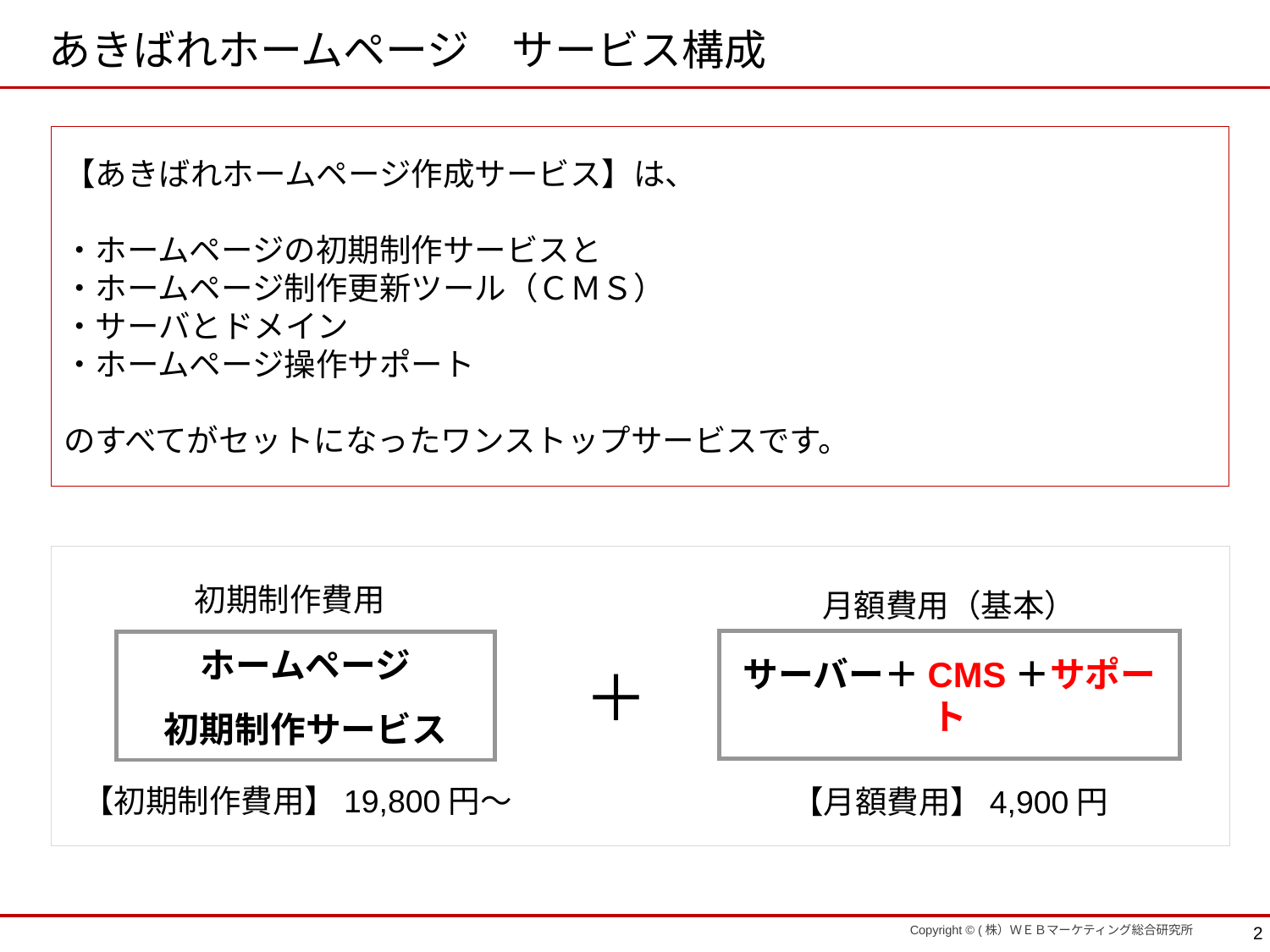

あきばれホームページ　サービス構成
【あきばれホームページ作成サービス】は、

・ホームページの初期制作サービスと
・ホームページ制作更新ツール（ＣＭＳ）
・サーバとドメイン
・ホームページ操作サポート

のすべてがセットになったワンストップサービスです。

初期制作費用
月額費用（基本）
サーバー＋CMS＋サポート
ホームページ
初期制作サービス
＋
【初期制作費用】19,800円～
【月額費用】4,900円